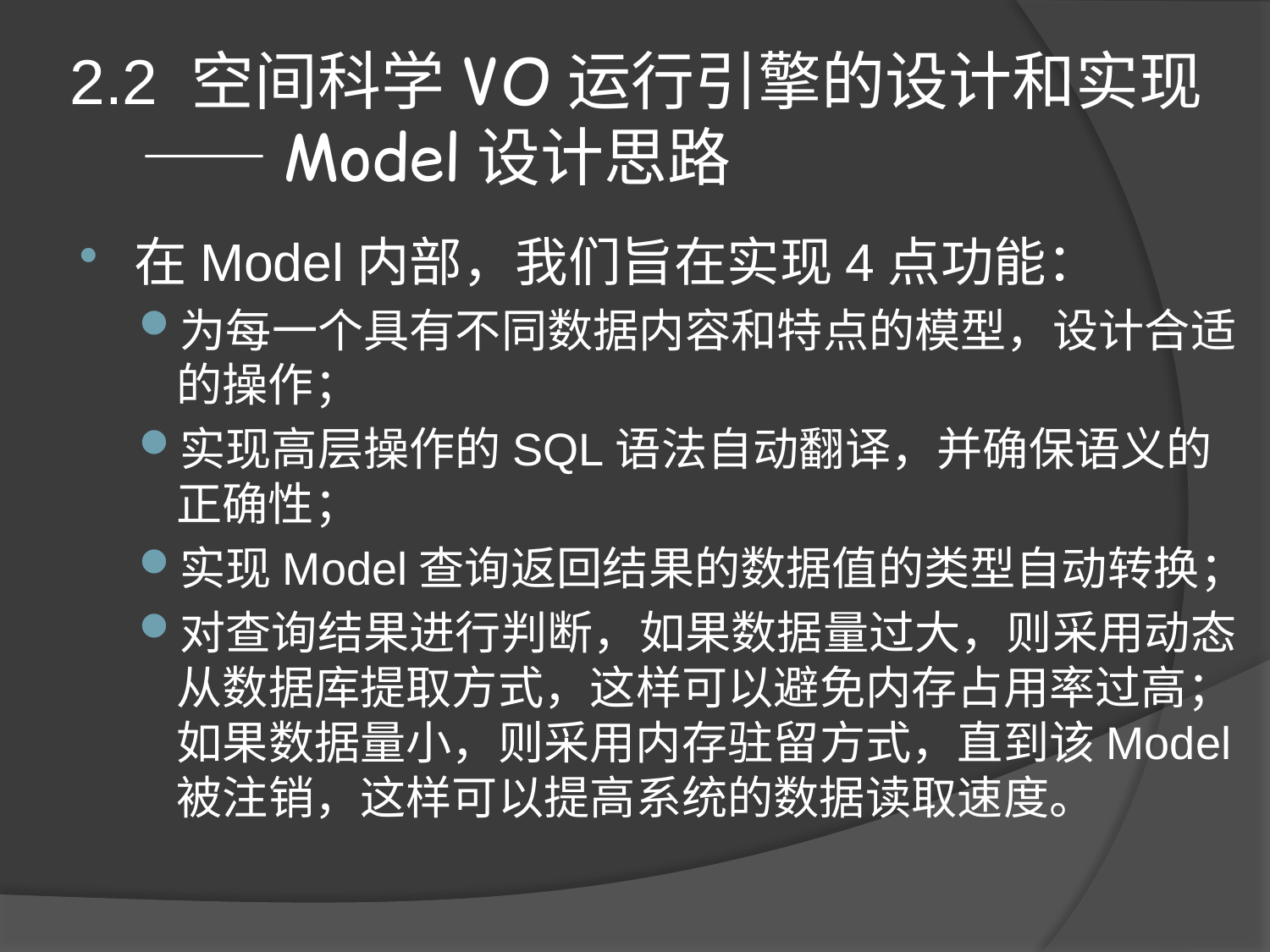

# 2.2 空间科学VO运行引擎的设计和实现 ——Model设计思路
在Model内部，我们旨在实现4点功能：
为每一个具有不同数据内容和特点的模型，设计合适的操作；
实现高层操作的SQL语法自动翻译，并确保语义的正确性；
实现Model查询返回结果的数据值的类型自动转换；
对查询结果进行判断，如果数据量过大，则采用动态从数据库提取方式，这样可以避免内存占用率过高；如果数据量小，则采用内存驻留方式，直到该Model被注销，这样可以提高系统的数据读取速度。